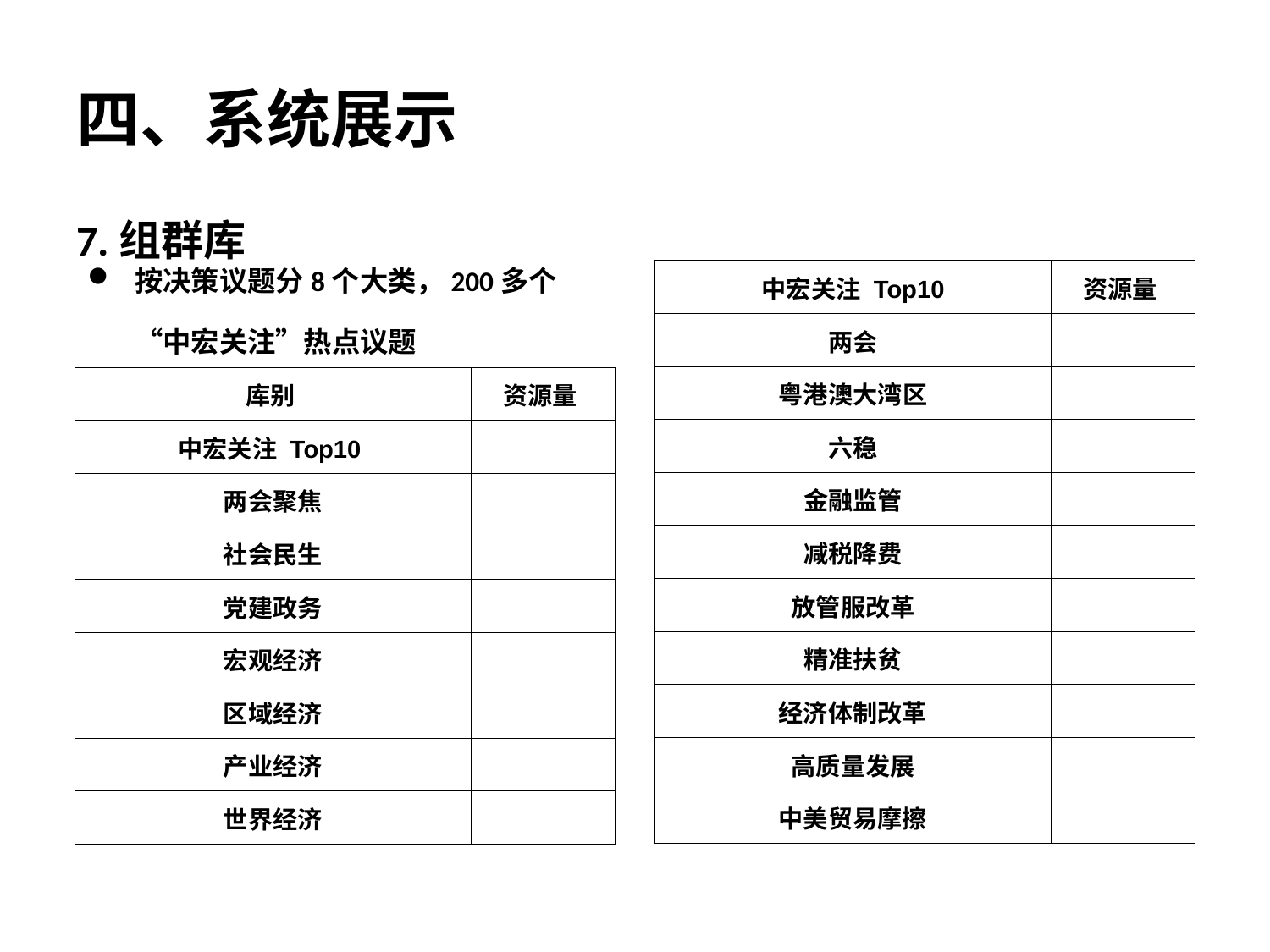

# 四、系统展示
7.组群库
按决策议题分8个大类，200多个“中宏关注”热点议题
| 中宏关注 Top10 | 资源量 |
| --- | --- |
| 两会 |  |
| 粤港澳大湾区 |  |
| 六稳 |  |
| 金融监管 |  |
| 减税降费 |  |
| 放管服改革 |  |
| 精准扶贫 |  |
| 经济体制改革 |  |
| 高质量发展 |  |
| 中美贸易摩擦 |  |
| 库别 | 资源量 |
| --- | --- |
| 中宏关注 Top10 |  |
| 两会聚焦 |  |
| 社会民生 |  |
| 党建政务 |  |
| 宏观经济 |  |
| 区域经济 |  |
| 产业经济 |  |
| 世界经济 |  |